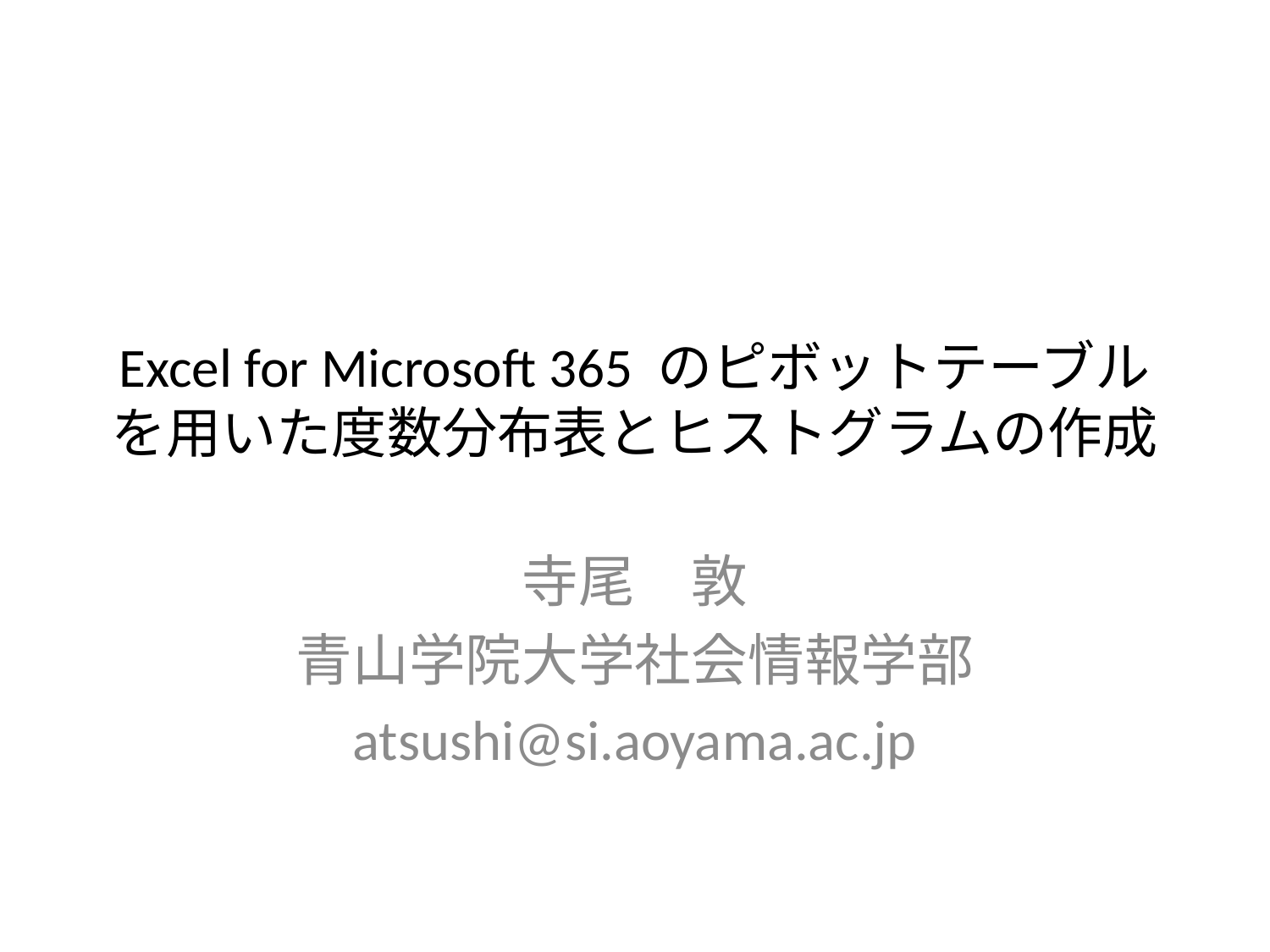

# Excel for Microsoft 365 のピボットテーブルを用いた度数分布表とヒストグラムの作成
寺尾　敦
青山学院大学社会情報学部
atsushi@si.aoyama.ac.jp